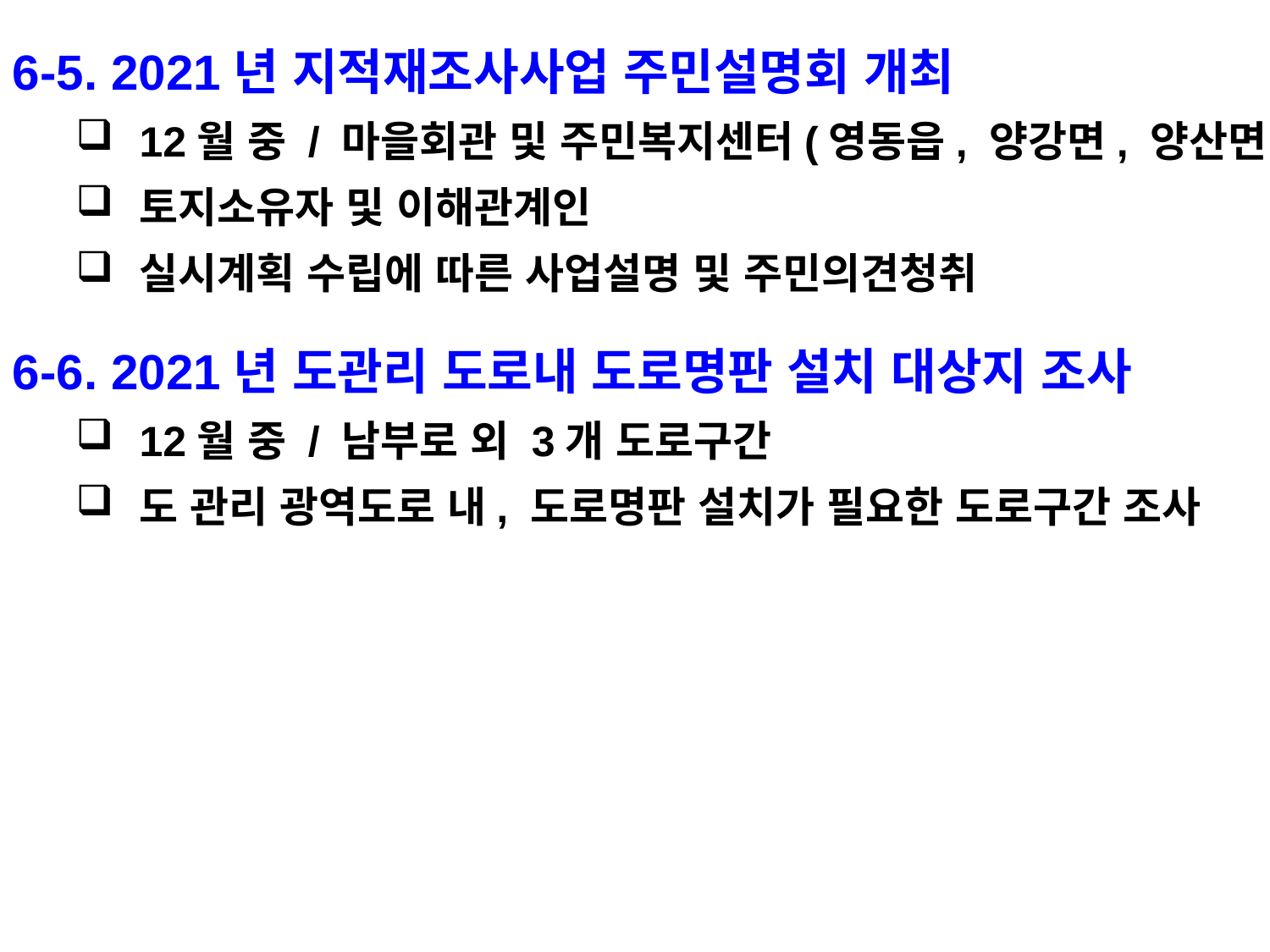

6-5. 2021년 지적재조사사업 주민설명회 개최
12월 중 / 마을회관 및 주민복지센터(영동읍, 양강면, 양산면)
토지소유자 및 이해관계인
실시계획 수립에 따른 사업설명 및 주민의견청취
6-6. 2021년 도관리 도로내 도로명판 설치 대상지 조사
12월 중 / 남부로 외 3개 도로구간
도 관리 광역도로 내, 도로명판 설치가 필요한 도로구간 조사